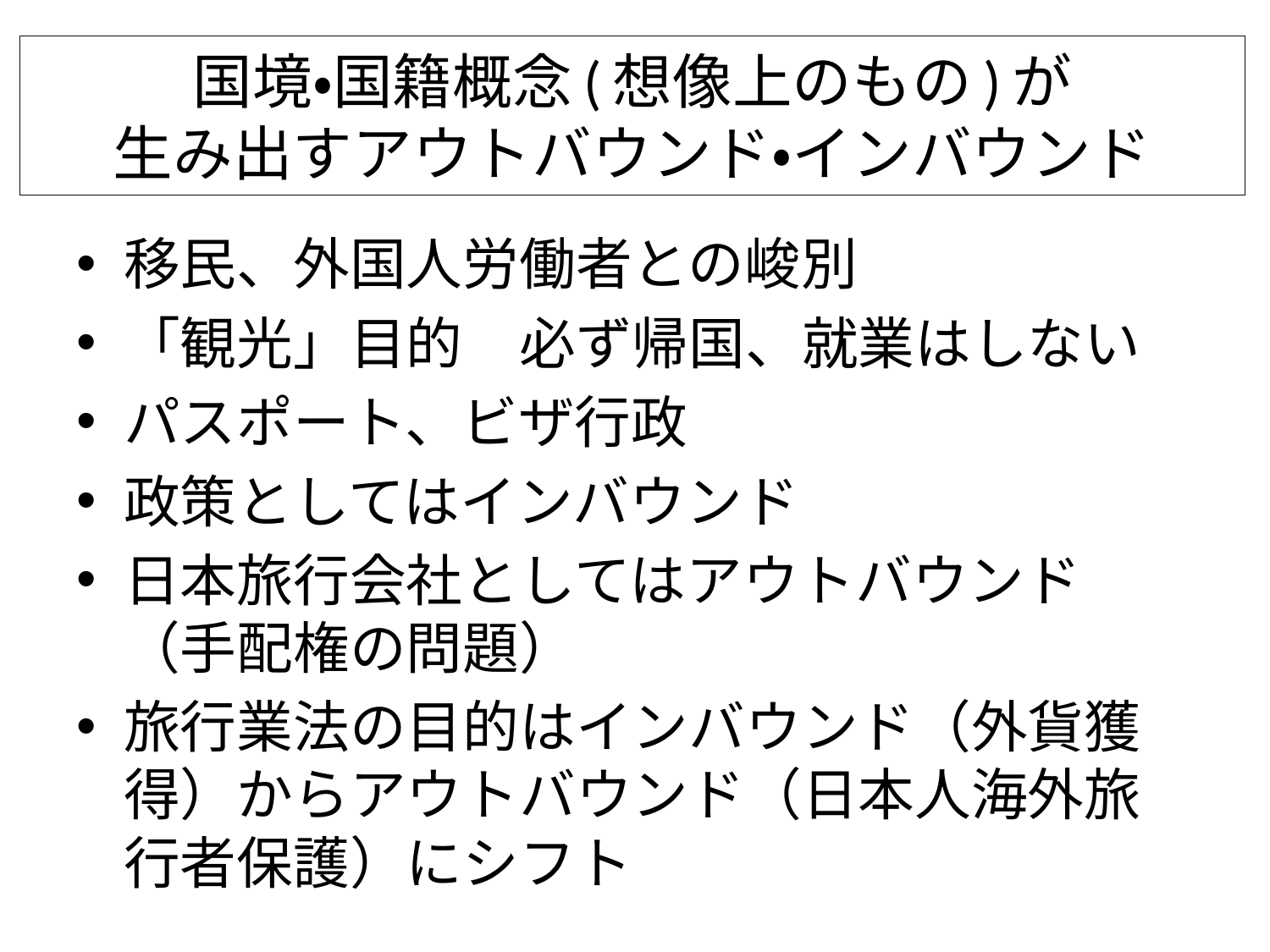

# 国境・国籍概念(想像上のもの)が 生み出すアウトバウンド・インバウンド
移民、外国人労働者との峻別
「観光」目的　必ず帰国、就業はしない
パスポート、ビザ行政
政策としてはインバウンド
日本旅行会社としてはアウトバウンド（手配権の問題）
旅行業法の目的はインバウンド（外貨獲得）からアウトバウンド（日本人海外旅行者保護）にシフト